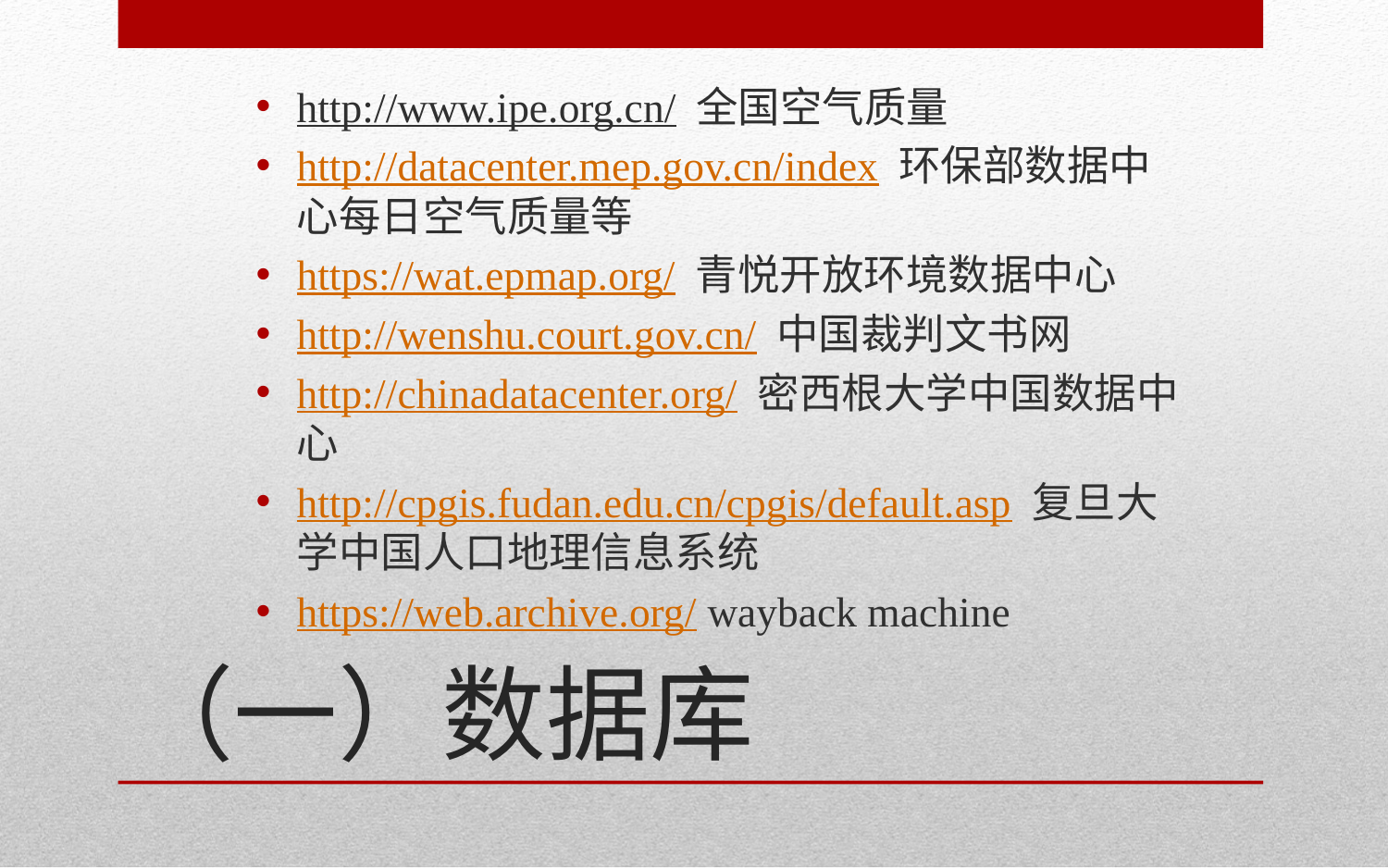

http://www.ipe.org.cn/ 全国空气质量
http://datacenter.mep.gov.cn/index 环保部数据中心每日空气质量等
https://wat.epmap.org/ 青悦开放环境数据中心
http://wenshu.court.gov.cn/ 中国裁判文书网
http://chinadatacenter.org/ 密西根大学中国数据中心
http://cpgis.fudan.edu.cn/cpgis/default.asp 复旦大学中国人口地理信息系统
https://web.archive.org/ wayback machine
# （一）数据库